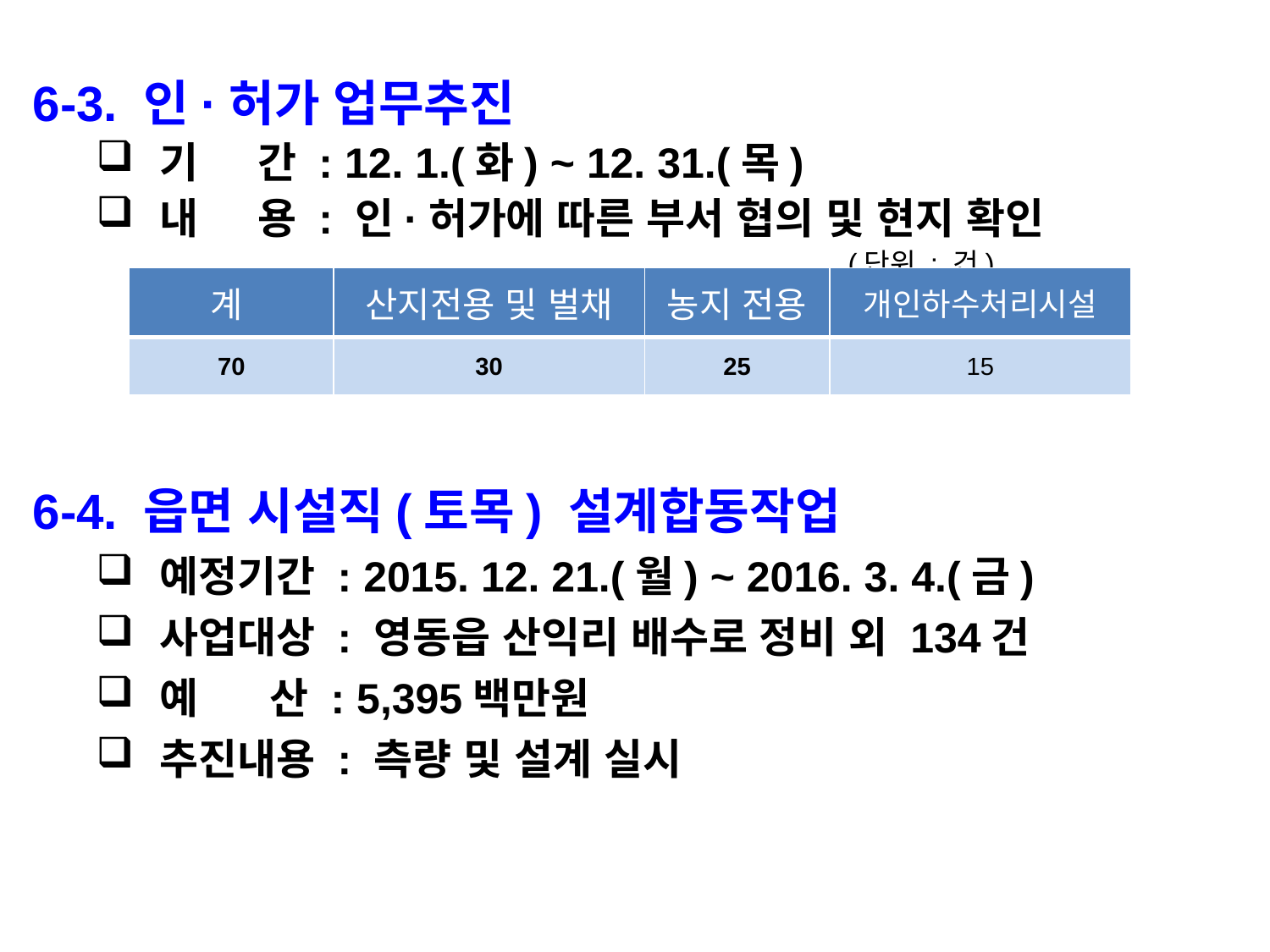

6-3. 인·허가 업무추진
기     간 : 12. 1.(화) ~ 12. 31.(목)
내     용 : 인·허가에 따른 부서 협의 및 현지 확인
                                                                                                (단위 : 건)

| 계 | 산지전용 및 벌채 | 농지 전용 | 개인하수처리시설 |
| --- | --- | --- | --- |
| 70 | 30 | 25 | 15 |
6-4. 읍면 시설직(토목) 설계합동작업
예정기간 : 2015. 12. 21.(월) ~ 2016. 3. 4.(금)
사업대상 : 영동읍 산익리 배수로 정비 외 134건
예      산 : 5,395백만원
추진내용 : 측량 및 설계 실시